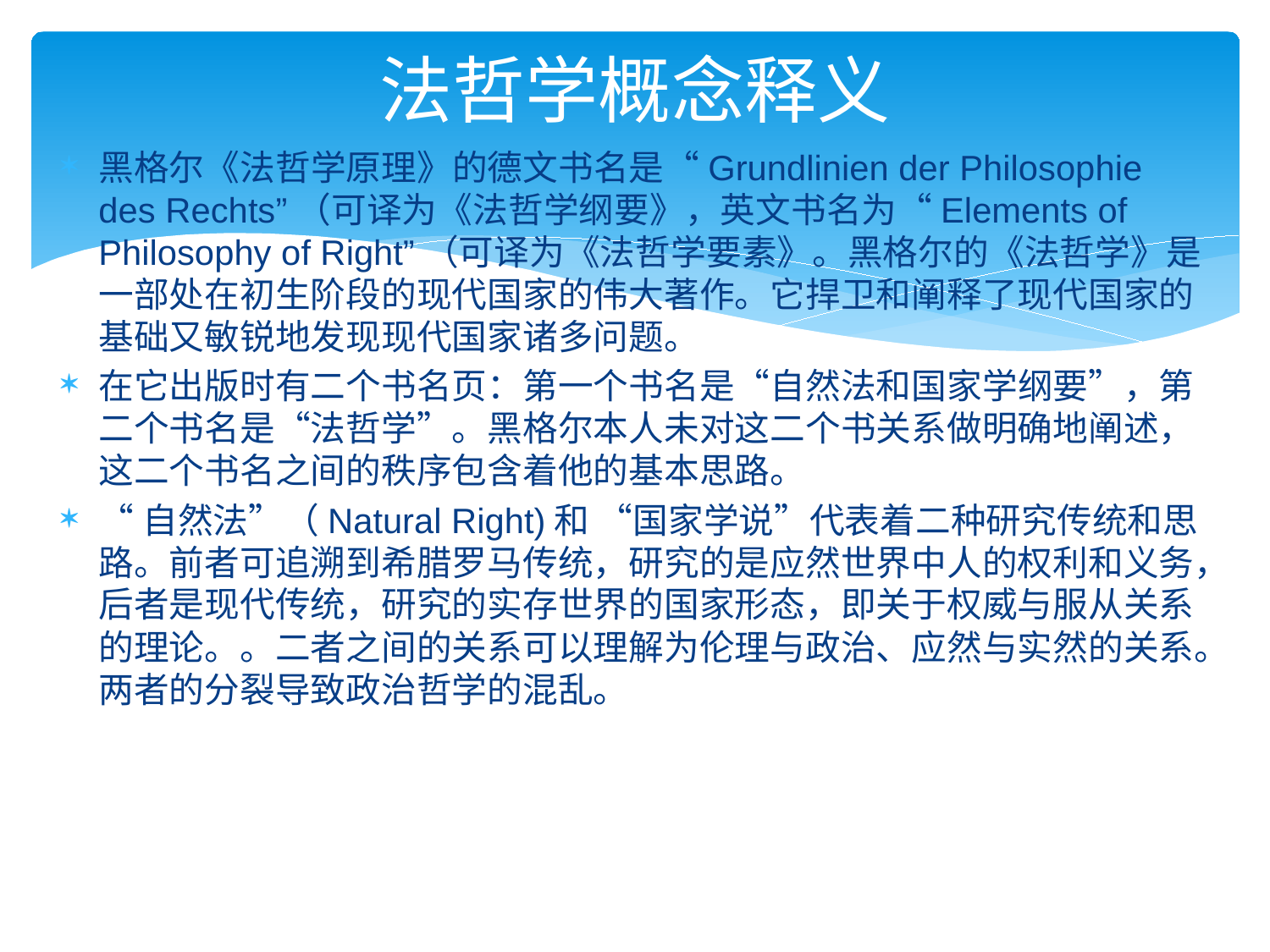

# 法哲学概念释义
黑格尔《法哲学原理》的德文书名是“Grundlinien der Philosophie des Rechts”（可译为《法哲学纲要》，英文书名为“Elements of Philosophy of Right”（可译为《法哲学要素》。黑格尔的《法哲学》是一部处在初生阶段的现代国家的伟大著作。它捍卫和阐释了现代国家的基础又敏锐地发现现代国家诸多问题。
在它出版时有二个书名页：第一个书名是“自然法和国家学纲要”，第二个书名是“法哲学”。黑格尔本人未对这二个书关系做明确地阐述，这二个书名之间的秩序包含着他的基本思路。
“自然法”（Natural Right)和 “国家学说”代表着二种研究传统和思路。前者可追溯到希腊罗马传统，研究的是应然世界中人的权利和义务，后者是现代传统，研究的实存世界的国家形态，即关于权威与服从关系的理论。。二者之间的关系可以理解为伦理与政治、应然与实然的关系。两者的分裂导致政治哲学的混乱。